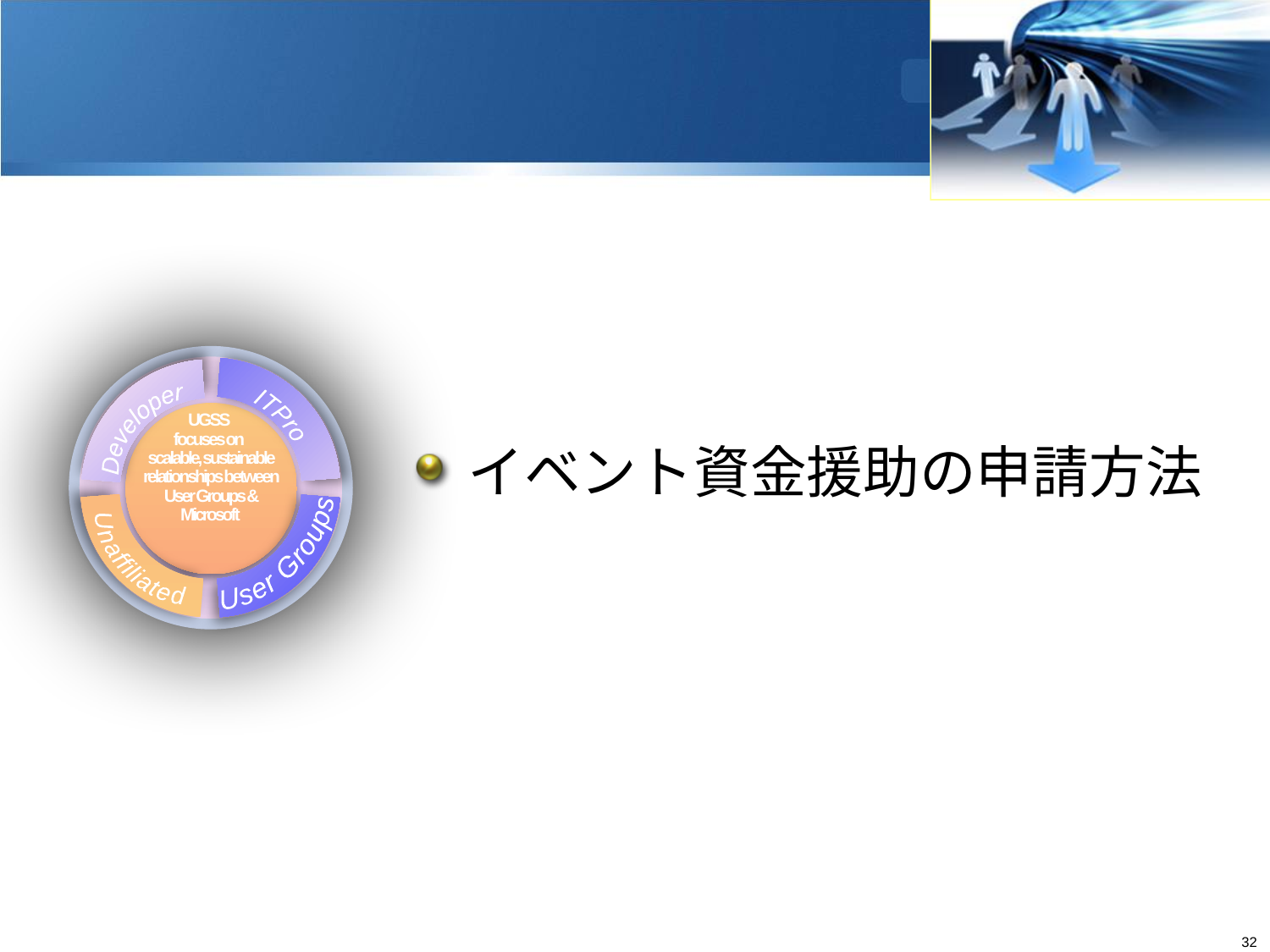

ITPro
UGSS
focuses on
scalable, sustainable relationships between User Groups & Microsoft
Developer
User Groups
Unaffiliated
イベント資金援助の申請方法
32